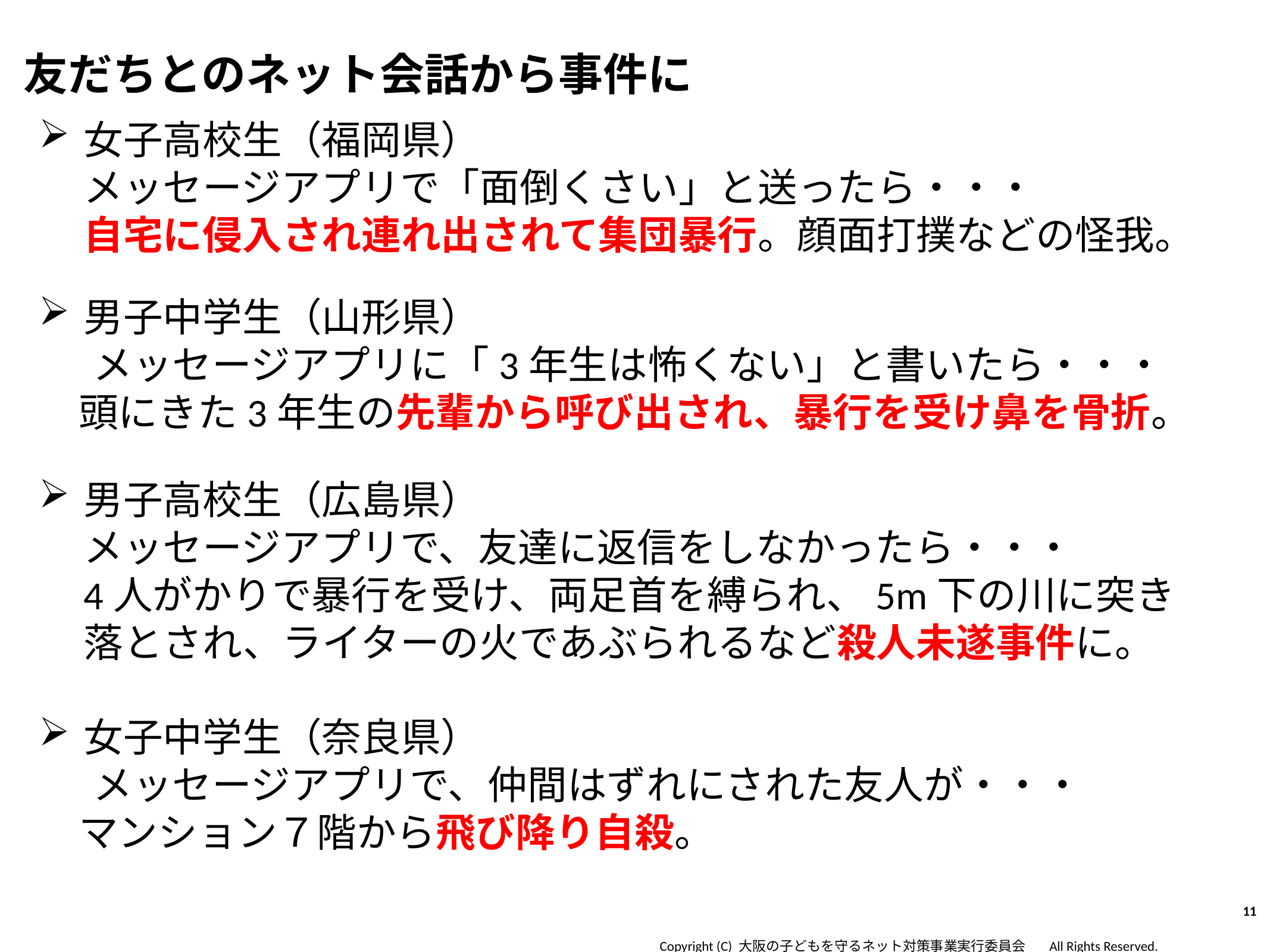

友だちとのネット会話から事件に
女子高校生（福岡県）
メッセージアプリで「面倒くさい」と送ったら・・・
自宅に侵入され連れ出されて集団暴行。顔面打撲などの怪我。
男子中学生（山形県）
     メッセージアプリに「3年生は怖くない」と書いたら・・・
　頭にきた3年生の先輩から呼び出され、暴行を受け鼻を骨折。
男子高校生（広島県）
メッセージアプリで、友達に返信をしなかったら・・・
4人がかりで暴行を受け、両足首を縛られ、5m下の川に突き落とされ、ライターの火であぶられるなど殺人未遂事件に。
女子中学生（奈良県）
     メッセージアプリで、仲間はずれにされた友人が・・・
　マンション７階から飛び降り自殺。
11